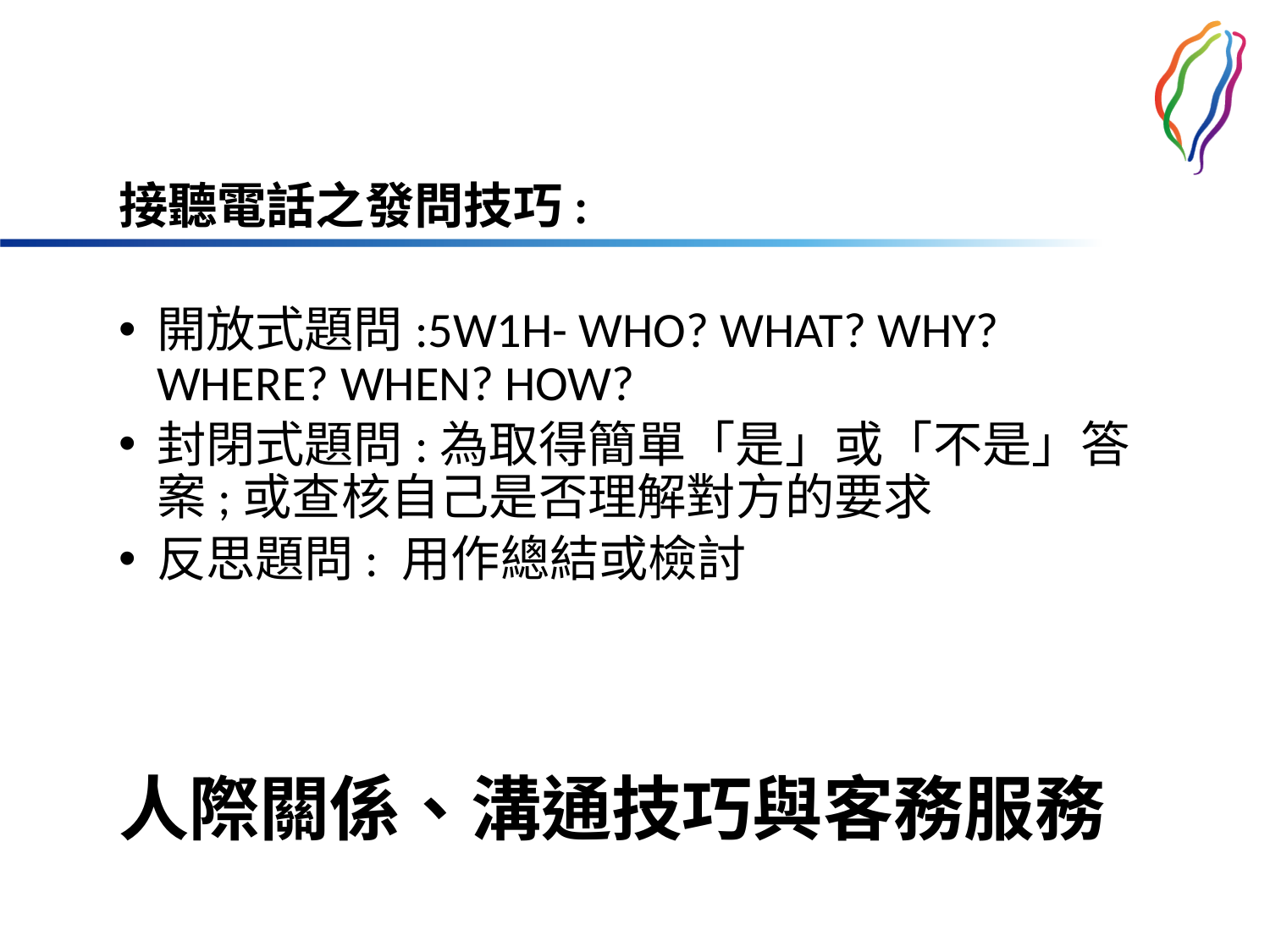

接聽電話之發問技巧:

開放式題問:5W1H- WHO? WHAT? WHY? WHERE? WHEN? HOW?
封閉式題問:為取得簡單「是」或「不是」答案;或查核自己是否理解對方的要求
反思題問: 用作總結或檢討

# 人際關係、溝通技巧與客務服務